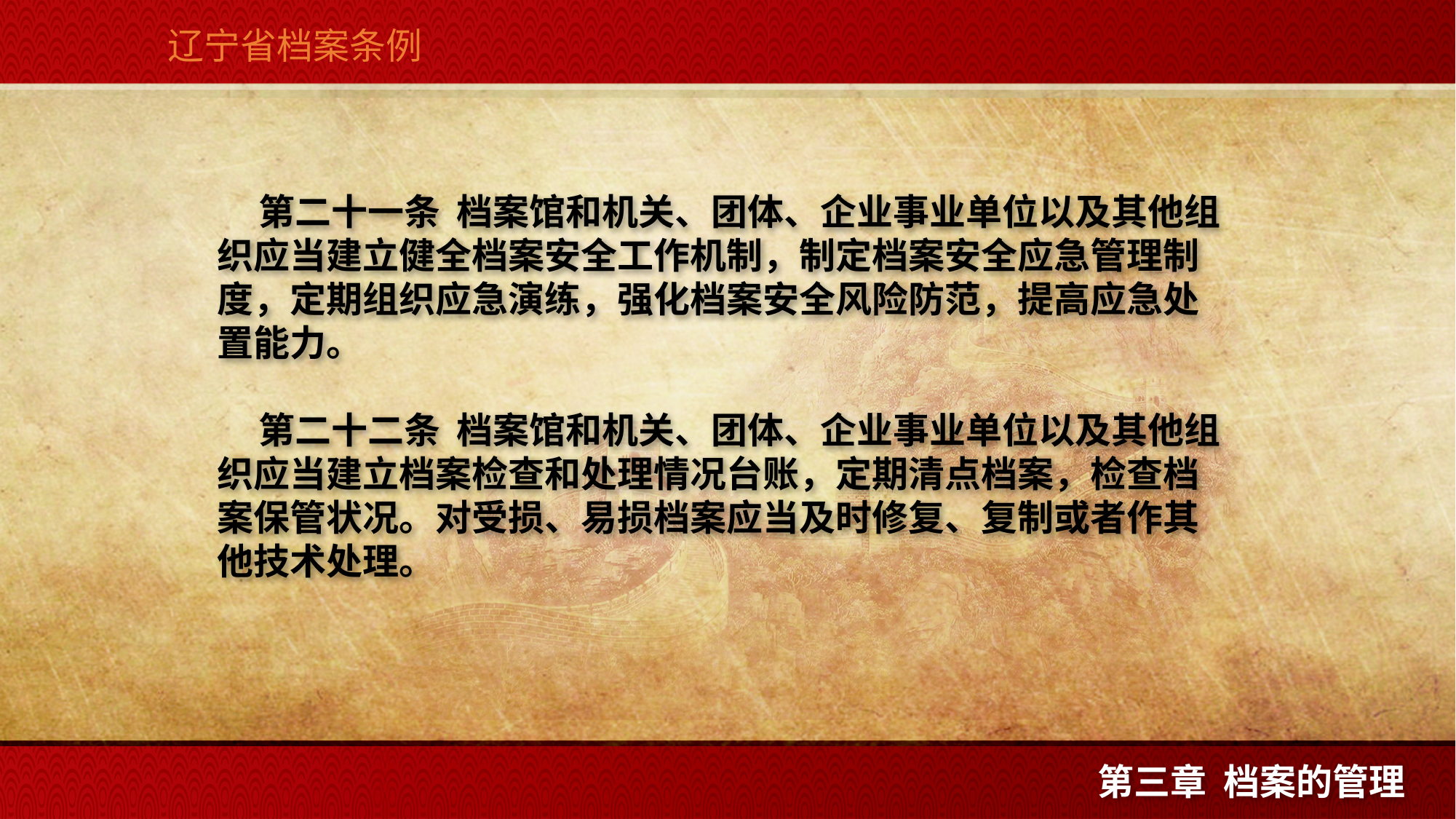

辽宁省档案条例
    第二十一条  档案馆和机关、团体、企业事业单位以及其他组织应当建立健全档案安全工作机制，制定档案安全应急管理制度，定期组织应急演练，强化档案安全风险防范，提高应急处置能力。

    第二十二条  档案馆和机关、团体、企业事业单位以及其他组织应当建立档案检查和处理情况台账，定期清点档案，检查档案保管状况。对受损、易损档案应当及时修复、复制或者作其他技术处理。

第三章  档案的管理